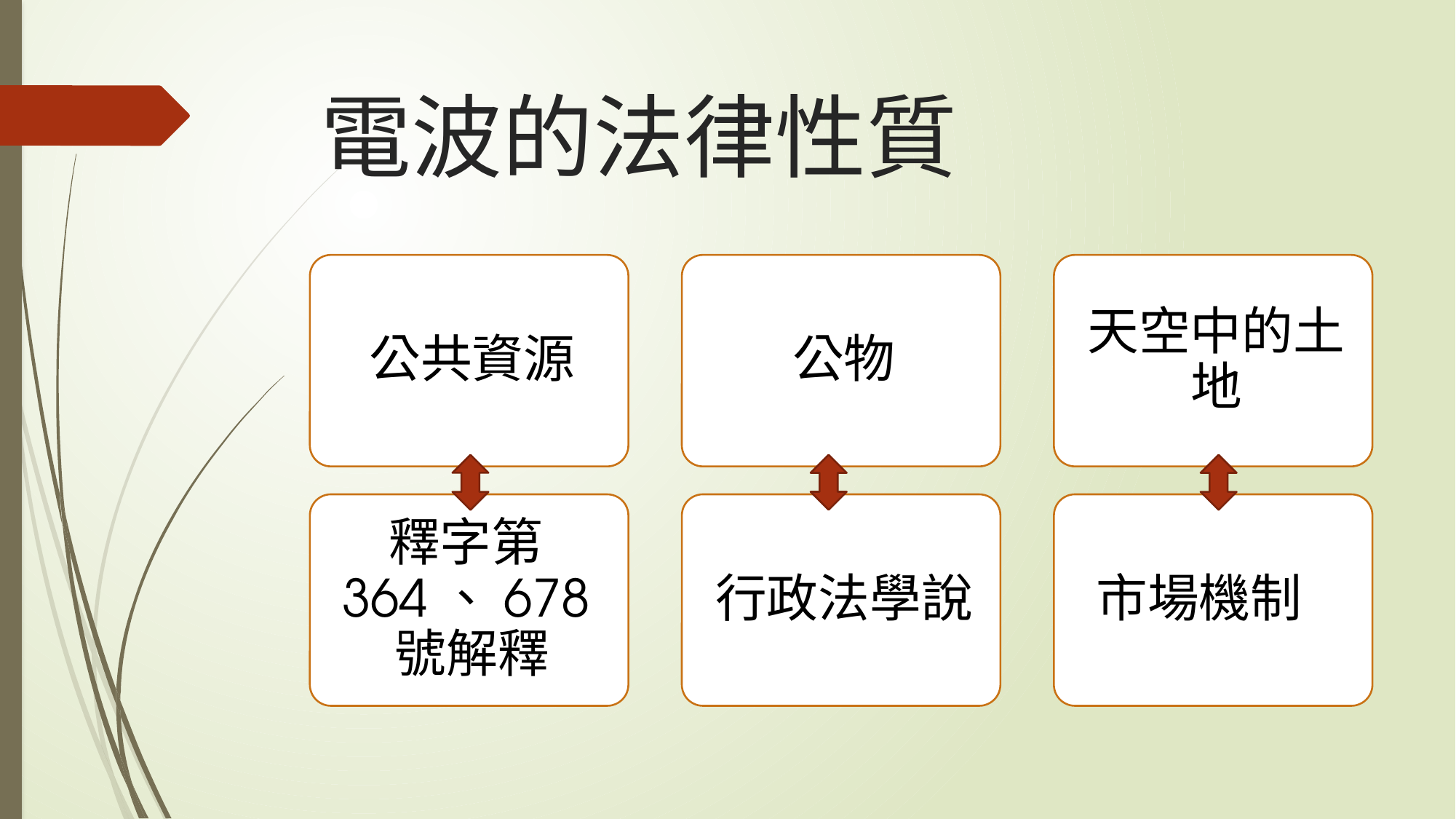

# 電波的法律性質
公共資源
釋字第364、678號解釋
公物
行政法學說
天空中的土地
市場機制